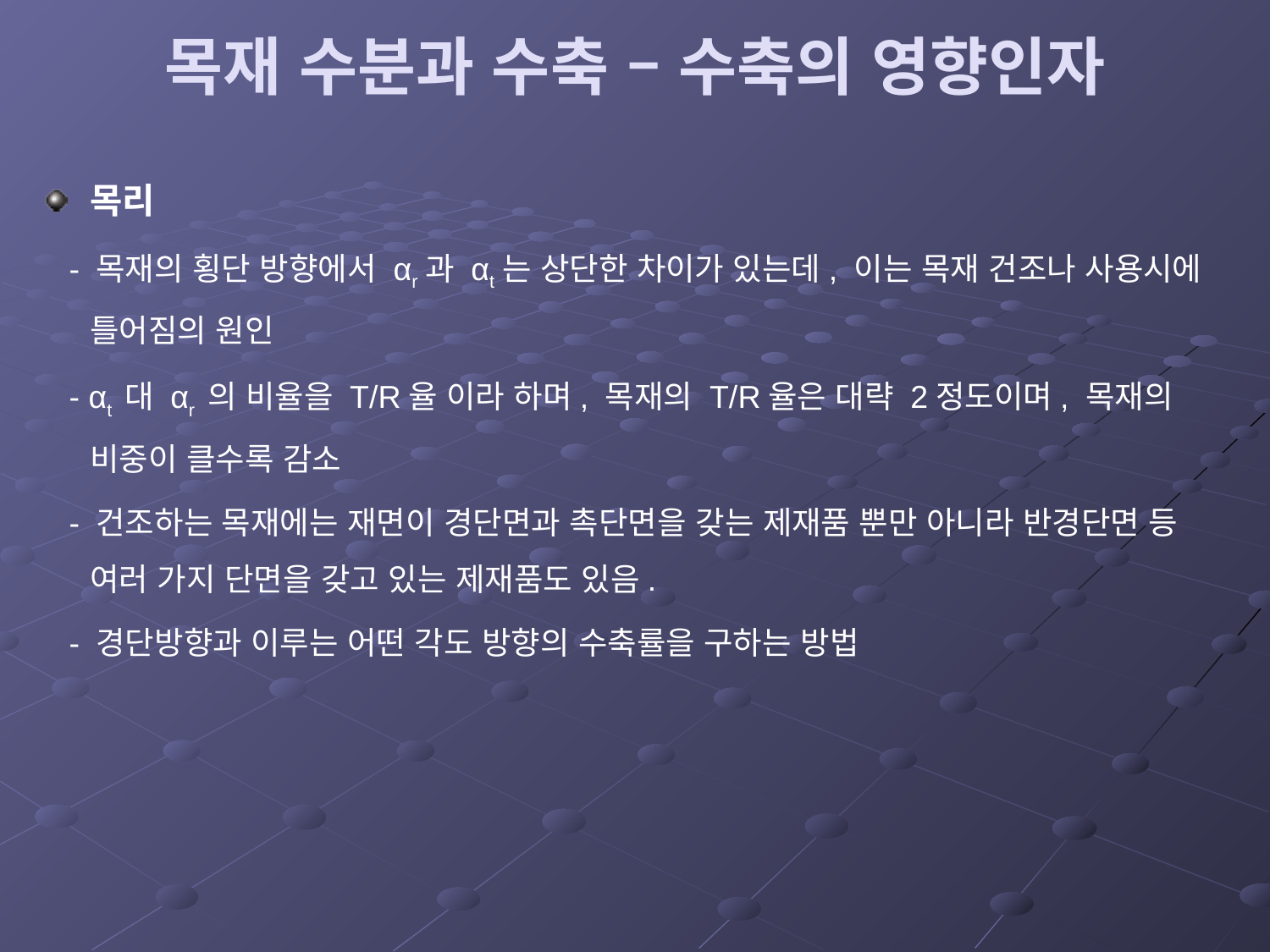

# 목재 수분과 수축 – 수축의 영향인자
목리
   - 목재의 횡단 방향에서 αr과 αt는 상단한 차이가 있는데, 이는 목재 건조나 사용시에 틀어짐의 원인
   - αt 대 αr 의 비율을 T/R율 이라 하며, 목재의 T/R율은 대략 2정도이며, 목재의 비중이 클수록 감소
   - 건조하는 목재에는 재면이 경단면과 촉단면을 갖는 제재품 뿐만 아니라 반경단면 등 여러 가지 단면을 갖고 있는 제재품도 있음.
   - 경단방향과 이루는 어떤 각도 방향의 수축률을 구하는 방법